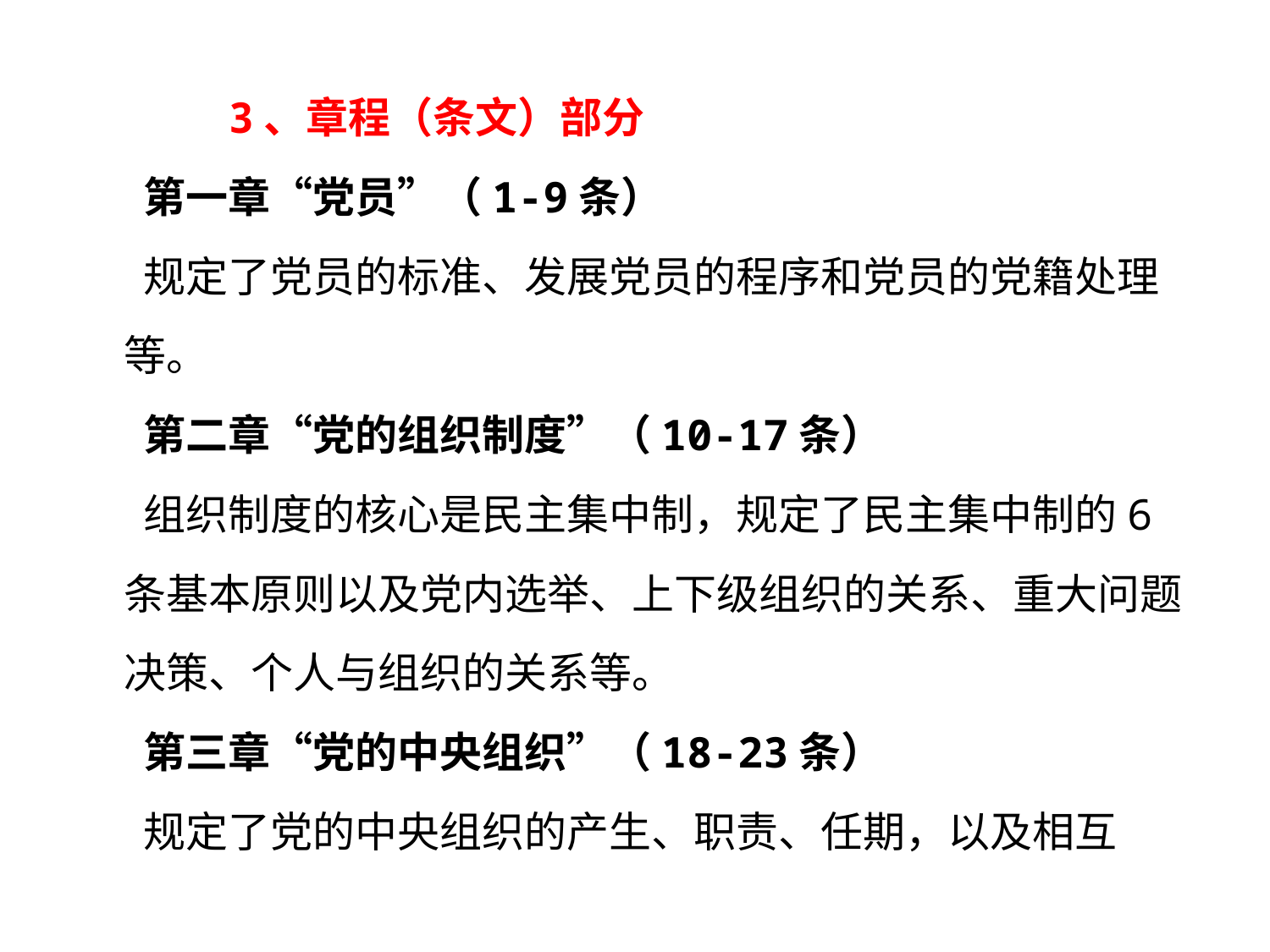

3、章程（条文）部分
      第一章“党员”（1-9条）
      规定了党员的标准、发展党员的程序和党员的党籍处理等。
      第二章“党的组织制度”（10-17条）
      组织制度的核心是民主集中制，规定了民主集中制的6条基本原则以及党内选举、上下级组织的关系、重大问题决策、个人与组织的关系等。
      第三章“党的中央组织”（18-23条）
      规定了党的中央组织的产生、职责、任期，以及相互